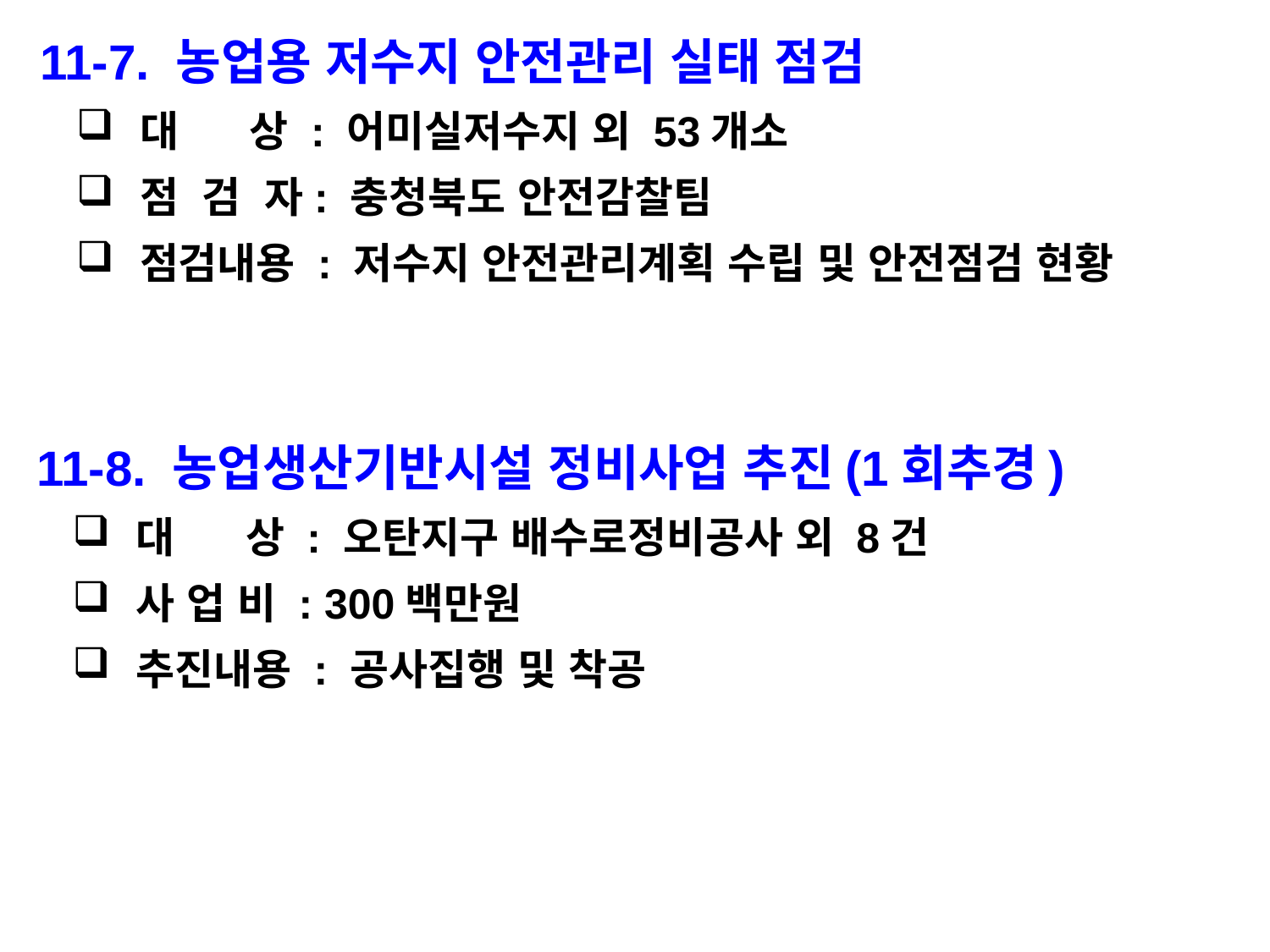

11-7. 농업용 저수지 안전관리 실태 점검
대      상 : 어미실저수지 외 53개소
점  검  자: 충청북도 안전감찰팀
점검내용 : 저수지 안전관리계획 수립 및 안전점검 현황

  11-8. 농업생산기반시설 정비사업 추진(1회추경)
대      상 : 오탄지구 배수로정비공사 외 8건
사 업 비 : 300백만원
추진내용 : 공사집행 및 착공